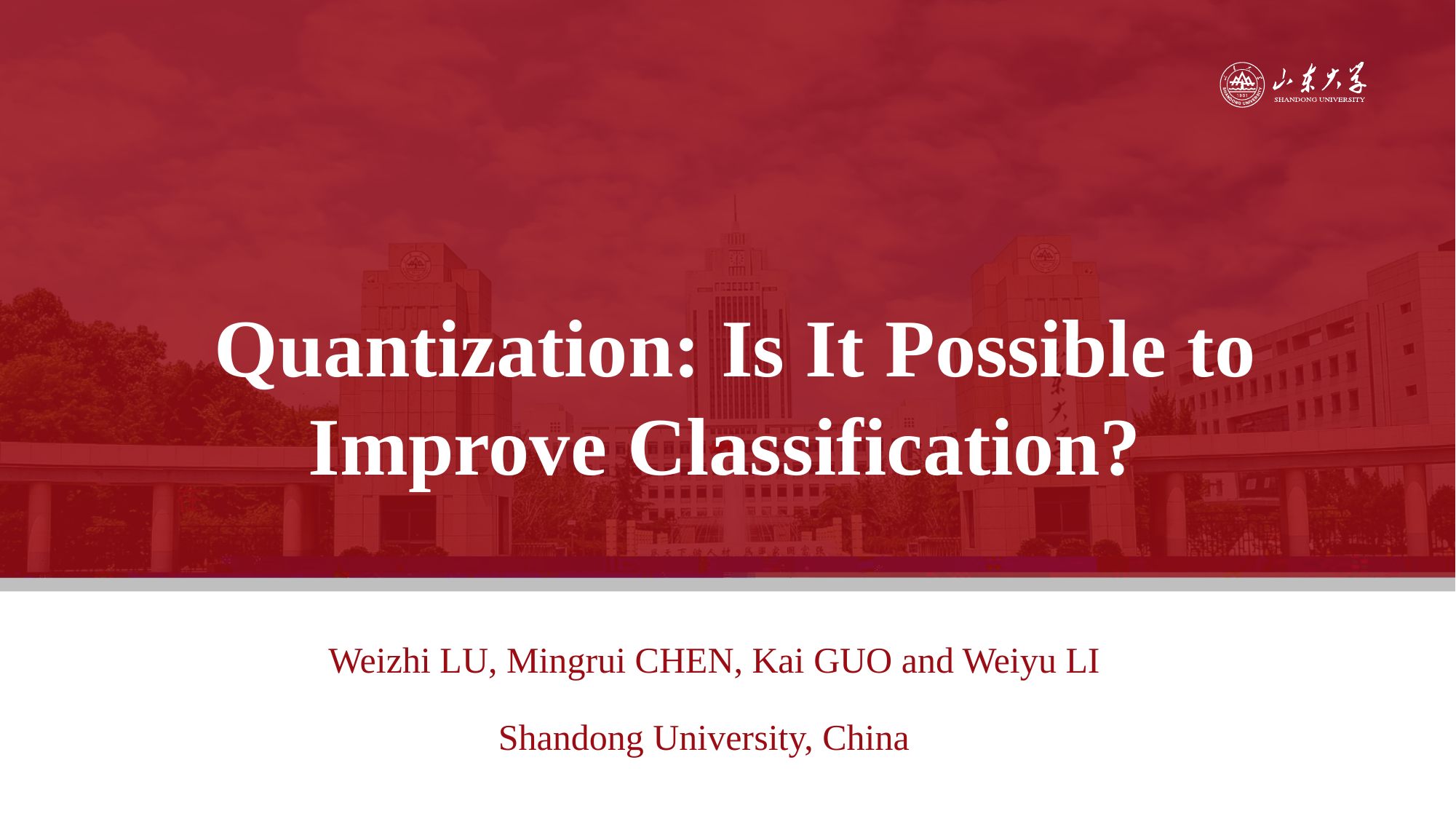

Quantization: Is It Possible to Improve Classification?
在
Weizhi LU, Mingrui CHEN, Kai GUO and Weiyu LI
Shandong University, China